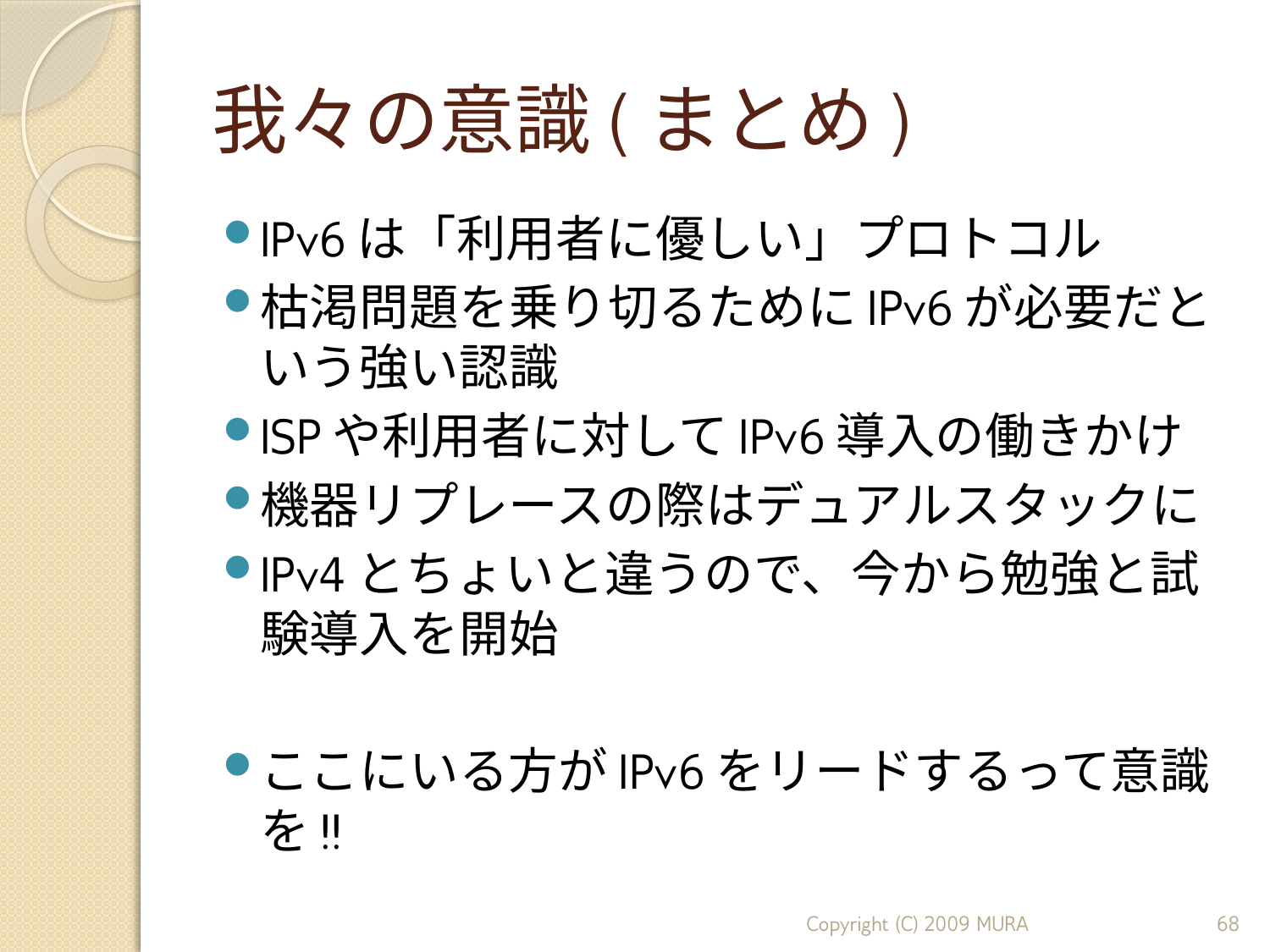

# 我々の意識(まとめ)
IPv6は「利用者に優しい」プロトコル
枯渇問題を乗り切るためにIPv6が必要だという強い認識
ISPや利用者に対してIPv6導入の働きかけ
機器リプレースの際はデュアルスタックに
IPv4とちょいと違うので、今から勉強と試験導入を開始

ここにいる方がIPv6をリードするって意識を!!
Copyright (C) 2009 MURA
68